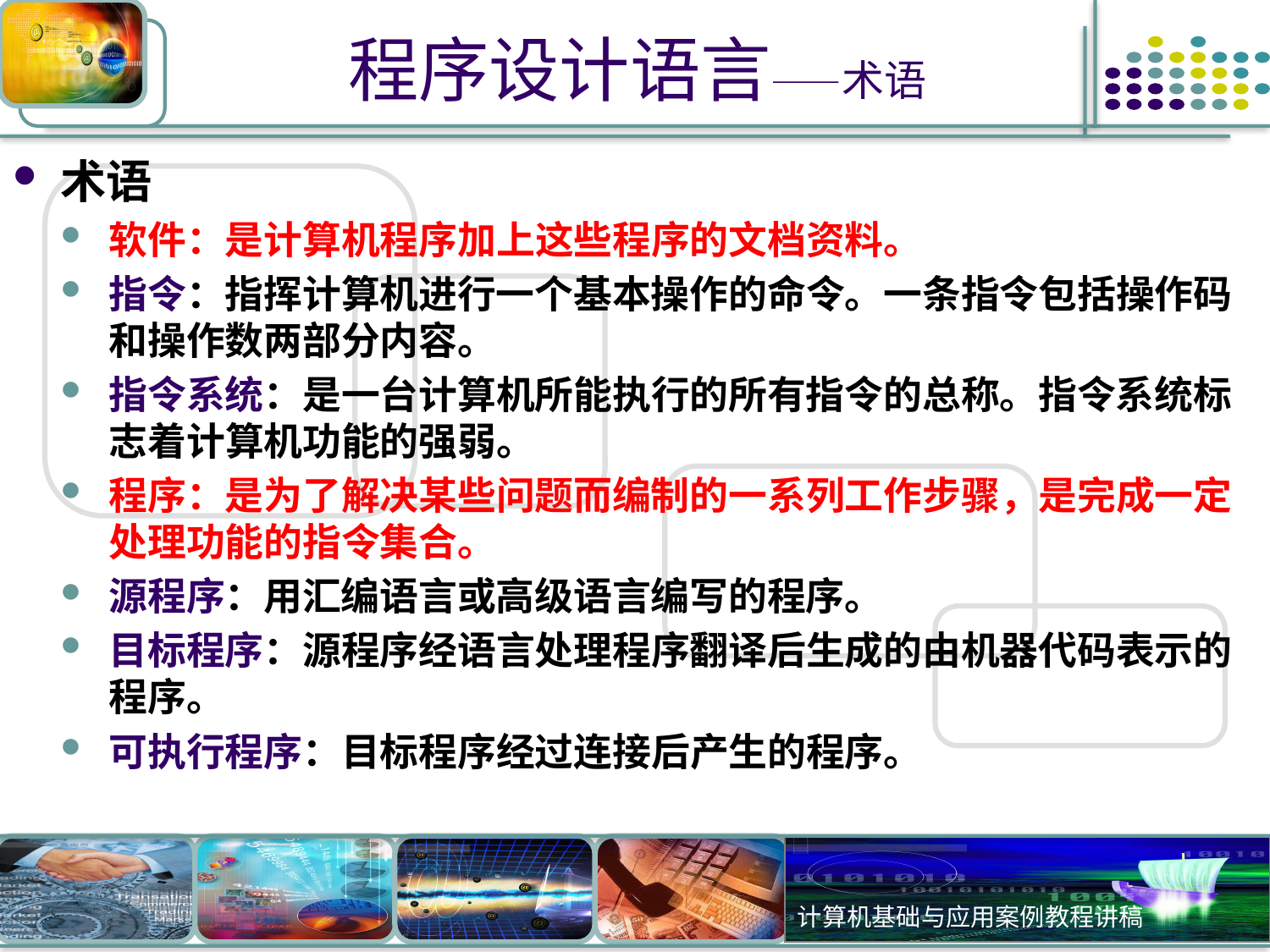

# 程序设计语言——术语
术语
软件：是计算机程序加上这些程序的文档资料。
指令：指挥计算机进行一个基本操作的命令。一条指令包括操作码和操作数两部分内容。
指令系统：是一台计算机所能执行的所有指令的总称。指令系统标志着计算机功能的强弱。
程序：是为了解决某些问题而编制的一系列工作步骤，是完成一定处理功能的指令集合。
源程序：用汇编语言或高级语言编写的程序。
目标程序：源程序经语言处理程序翻译后生成的由机器代码表示的程序。
可执行程序：目标程序经过连接后产生的程序。